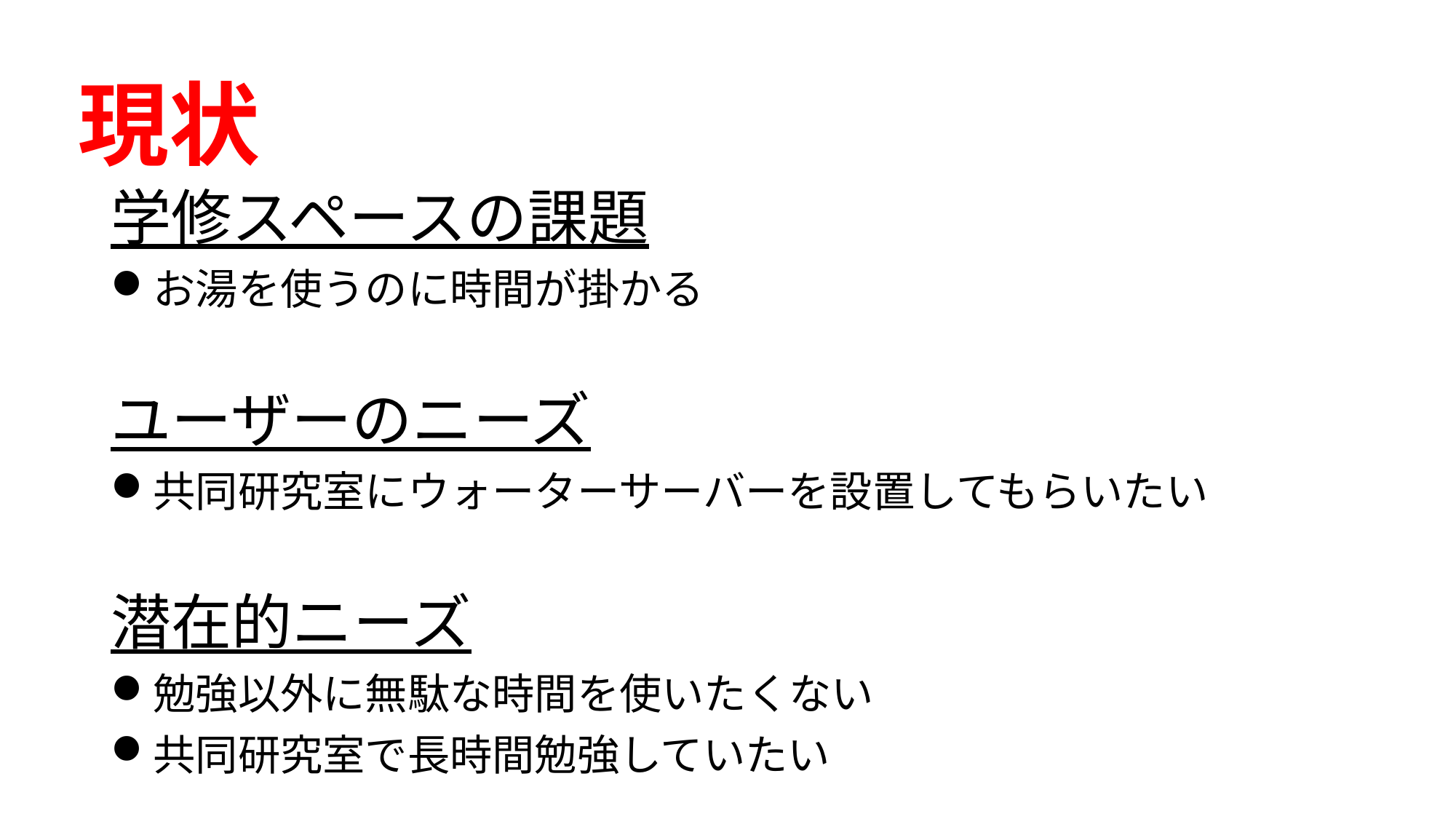

# 現状
学修スペースの課題
お湯を使うのに時間が掛かる

ユーザーのニーズ
共同研究室にウォーターサーバーを設置してもらいたい

潜在的ニーズ
勉強以外に無駄な時間を使いたくない
共同研究室で長時間勉強していたい